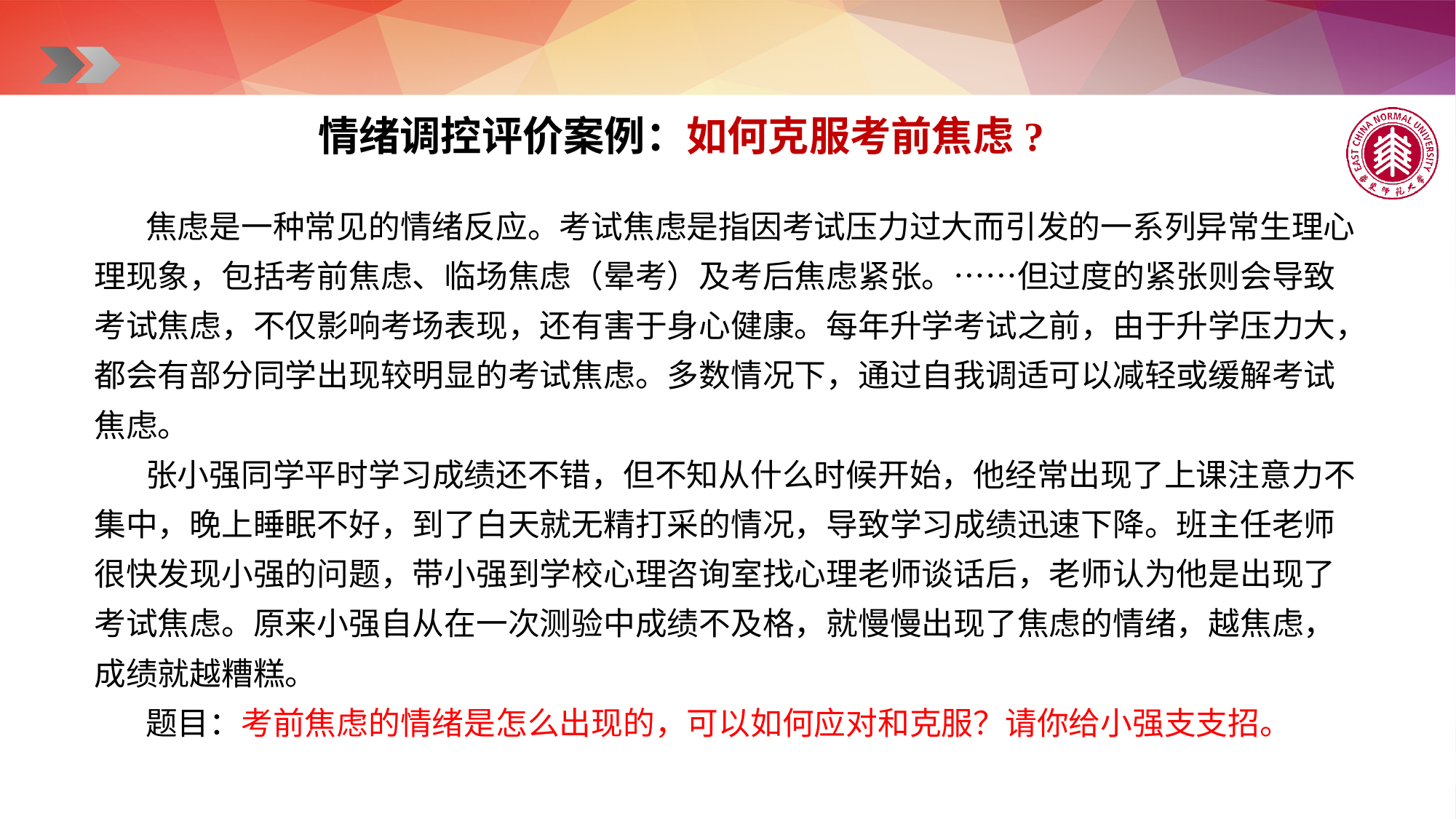

情绪调控评价案例：如何克服考前焦虑?
焦虑是一种常见的情绪反应。考试焦虑是指因考试压力过大而引发的一系列异常生理心理现象，包括考前焦虑、临场焦虑（晕考）及考后焦虑紧张。……但过度的紧张则会导致考试焦虑，不仅影响考场表现，还有害于身心健康。每年升学考试之前，由于升学压力大，都会有部分同学出现较明显的考试焦虑。多数情况下，通过自我调适可以减轻或缓解考试焦虑。
张小强同学平时学习成绩还不错，但不知从什么时候开始，他经常出现了上课注意力不集中，晚上睡眠不好，到了白天就无精打采的情况，导致学习成绩迅速下降。班主任老师很快发现小强的问题，带小强到学校心理咨询室找心理老师谈话后，老师认为他是出现了考试焦虑。原来小强自从在一次测验中成绩不及格，就慢慢出现了焦虑的情绪，越焦虑，成绩就越糟糕。
题目：考前焦虑的情绪是怎么出现的，可以如何应对和克服？请你给小强支支招。